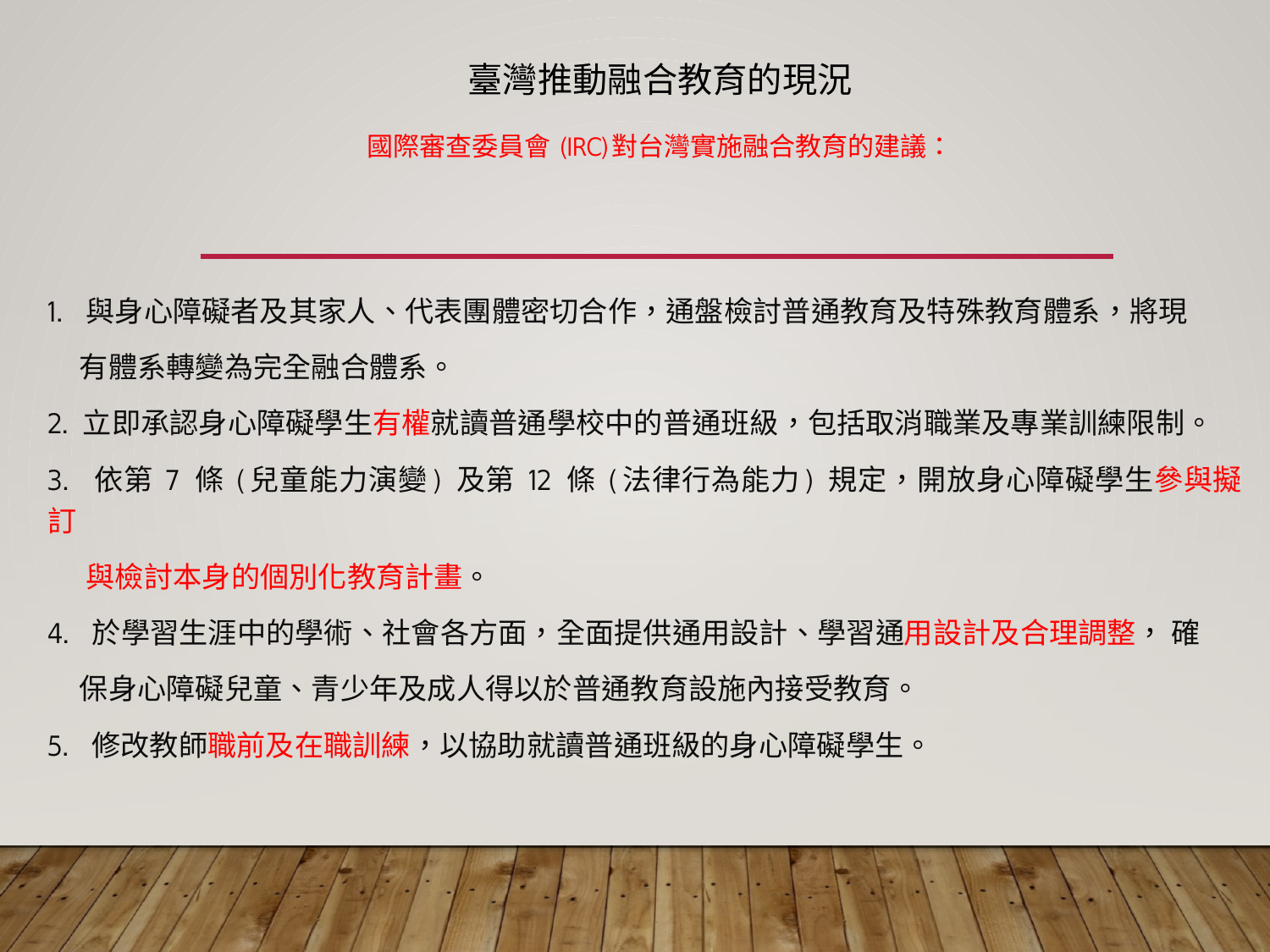

# 臺灣推動融合教育的現況 國際審查委員會 (IRC)對台灣實施融合教育的建議：
1.  與身心障礙者及其家人、代表團體密切合作，通盤檢討普通教育及特殊教育體系，將現
    有體系轉變為完全融合體系。
2. 立即承認身心障礙學生有權就讀普通學校中的普通班級，包括取消職業及專業訓練限制。
3.  依第 7 條 (兒童能力演變) 及第 12 條 (法律行為能力) 規定，開放身心障礙學生參與擬訂
     與檢討本身的個別化教育計畫。
4.  於學習生涯中的學術、社會各方面，全面提供通用設計、學習通用設計及合理調整， 確
    保身心障礙兒童、青少年及成人得以於普通教育設施內接受教育。
5.  修改教師職前及在職訓練，以協助就讀普通班級的身心障礙學生。